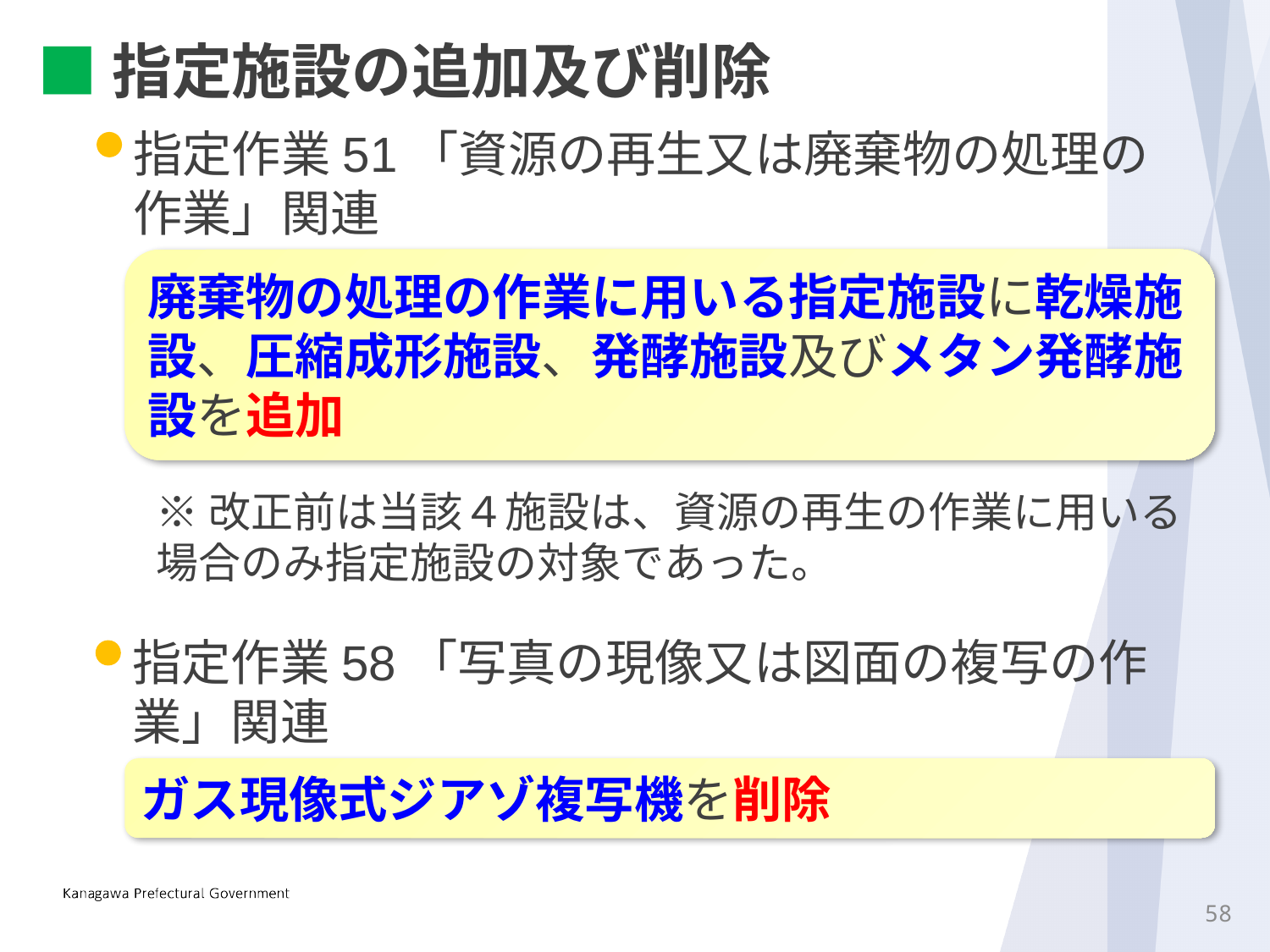

■指定施設の追加及び削除
指定作業51「資源の再生又は廃棄物の処理の作業」関連

廃棄物の処理の作業に用いる指定施設に乾燥施設、圧縮成形施設、発酵施設及びメタン発酵施設を追加
※改正前は当該４施設は、資源の再生の作業に用いる場合のみ指定施設の対象であった。
指定作業58「写真の現像又は図面の複写の作業」関連

ガス現像式ジアゾ複写機を削除
58